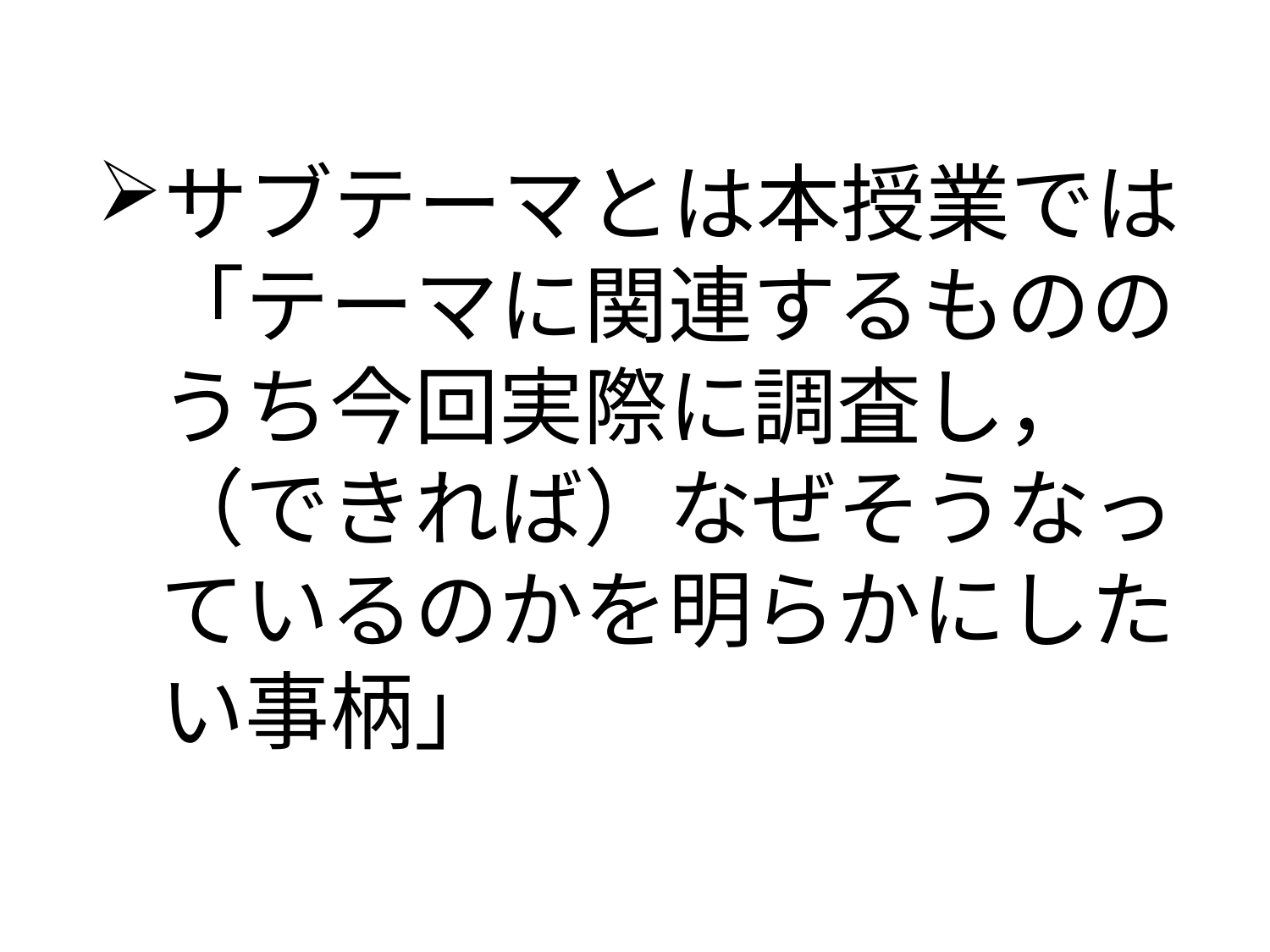

サブテーマとは本授業では「テーマに関連するもののうち今回実際に調査し，（できれば）なぜそうなっているのかを明らかにしたい事柄」